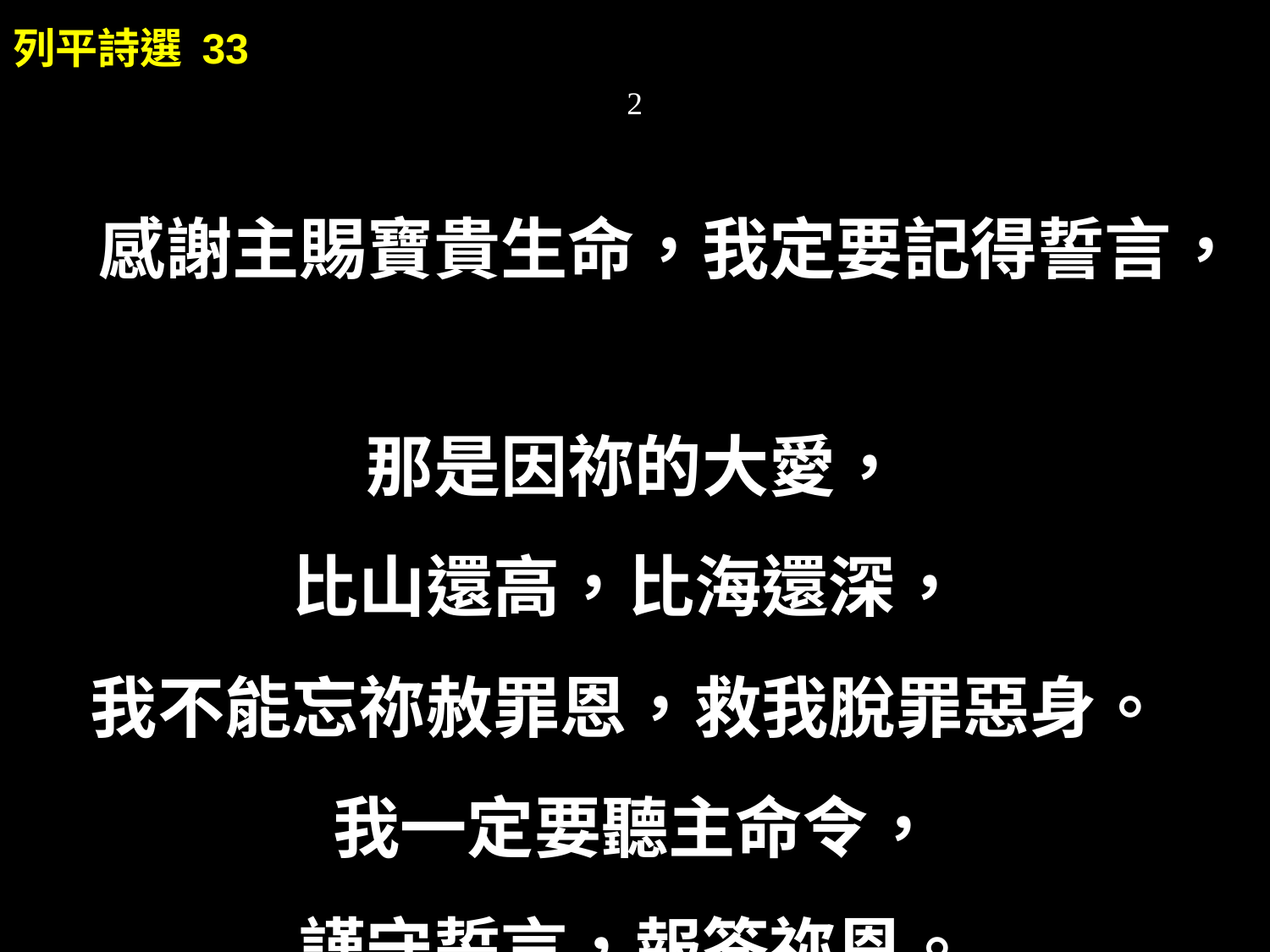

列平詩選 33
2
感謝主賜寶貴生命，我定要記得誓言，
那是因祢的大愛，
比山還高，比海還深，
我不能忘祢赦罪恩，救我脫罪惡身。
我一定要聽主命令，
謹守誓言，報答祢恩。